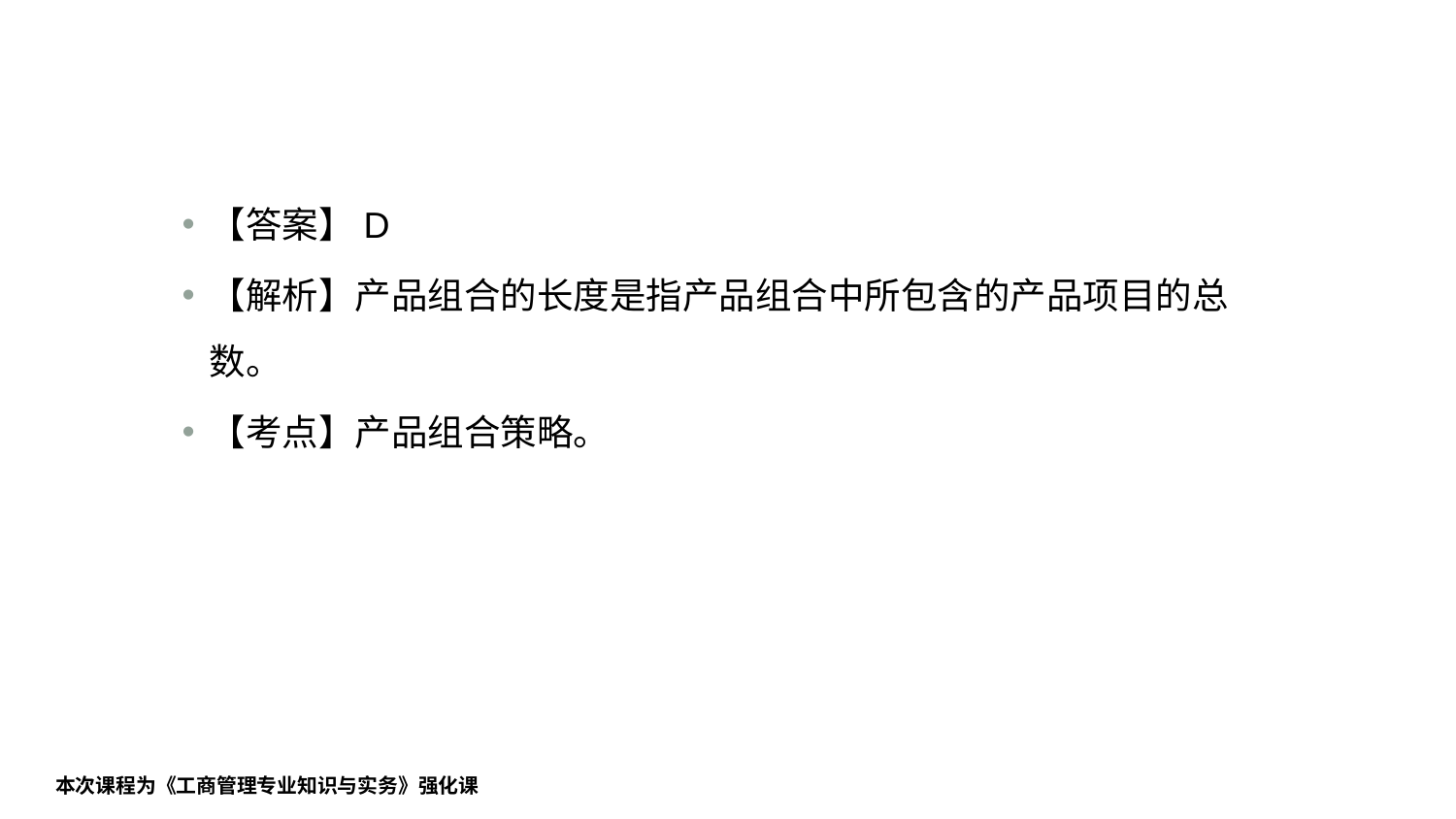

#
【答案】D
【解析】产品组合的长度是指产品组合中所包含的产品项目的总数。
【考点】产品组合策略。